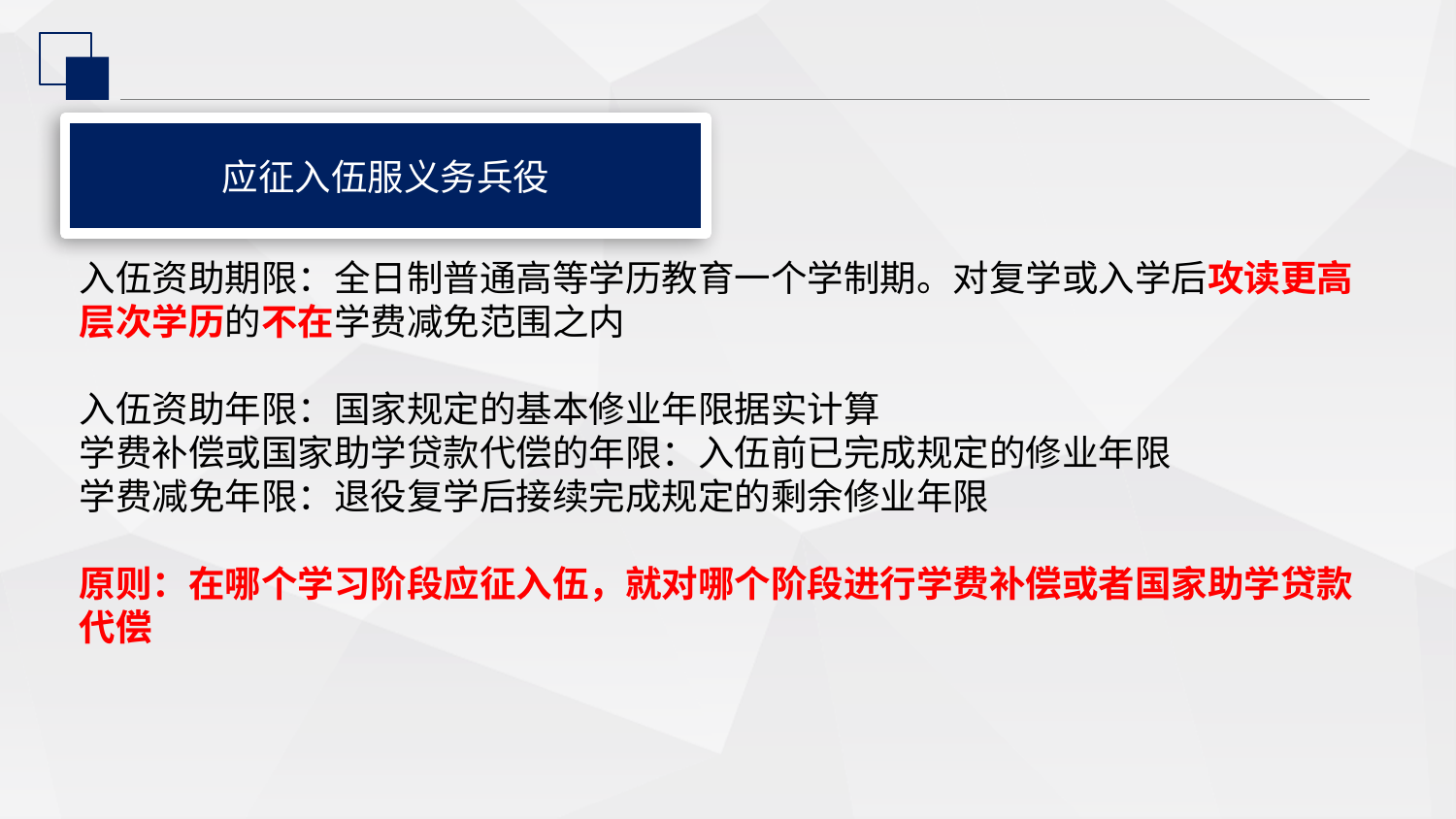

应征入伍服义务兵役
入伍资助期限：全日制普通高等学历教育一个学制期。对复学或入学后攻读更高层次学历的不在学费减免范围之内

入伍资助年限：国家规定的基本修业年限据实计算
学费补偿或国家助学贷款代偿的年限：入伍前已完成规定的修业年限
学费减免年限：退役复学后接续完成规定的剩余修业年限

原则：在哪个学习阶段应征入伍，就对哪个阶段进行学费补偿或者国家助学贷款代偿